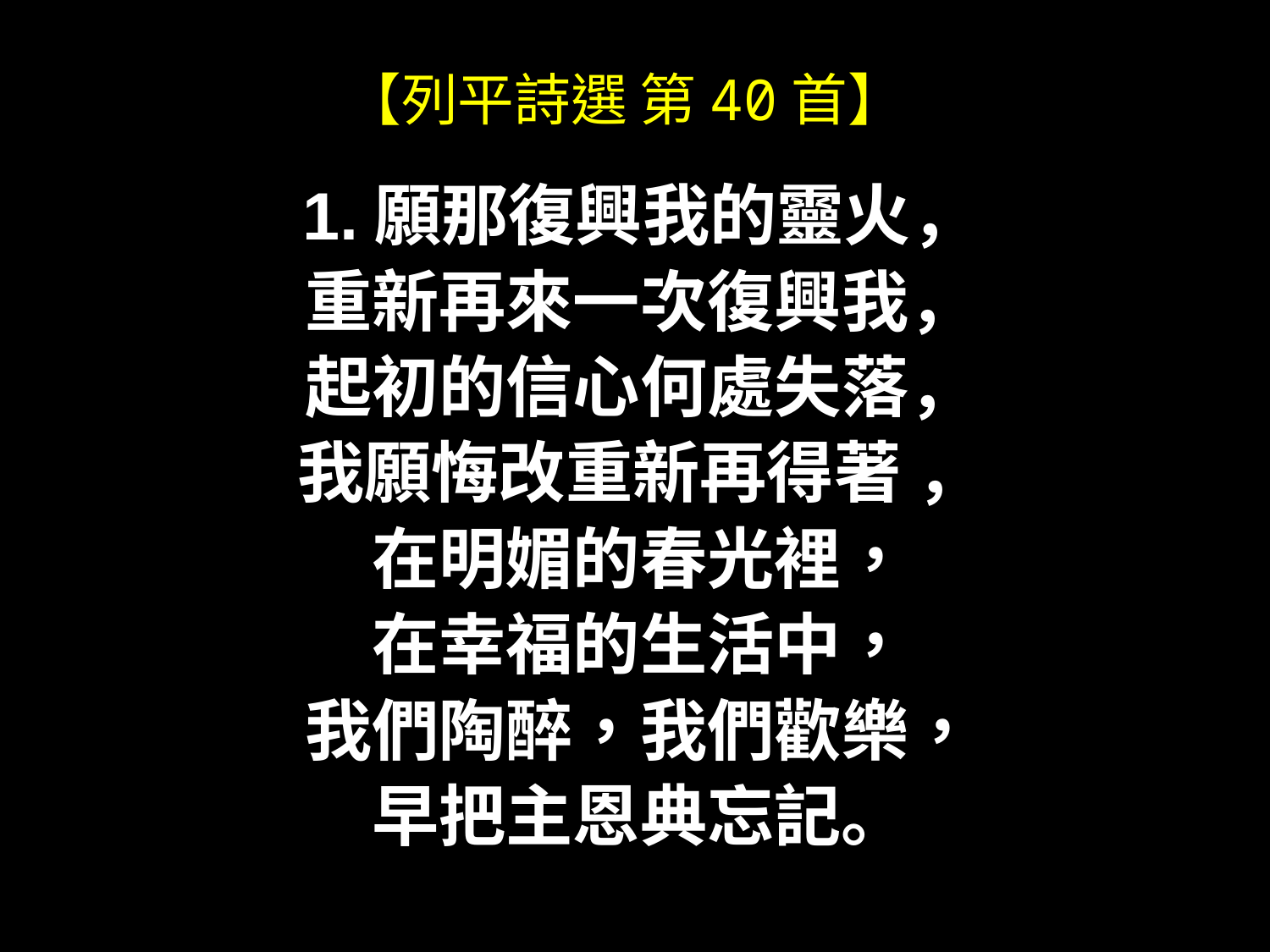

# 【列平詩選 第40首】
1.願那復興我的靈火，
重新再來一次復興我，
起初的信心何處失落，
我願悔改重新再得著 ，
在明媚的春光裡，
在幸福的生活中，
我們陶醉，我們歡樂，
早把主恩典忘記。